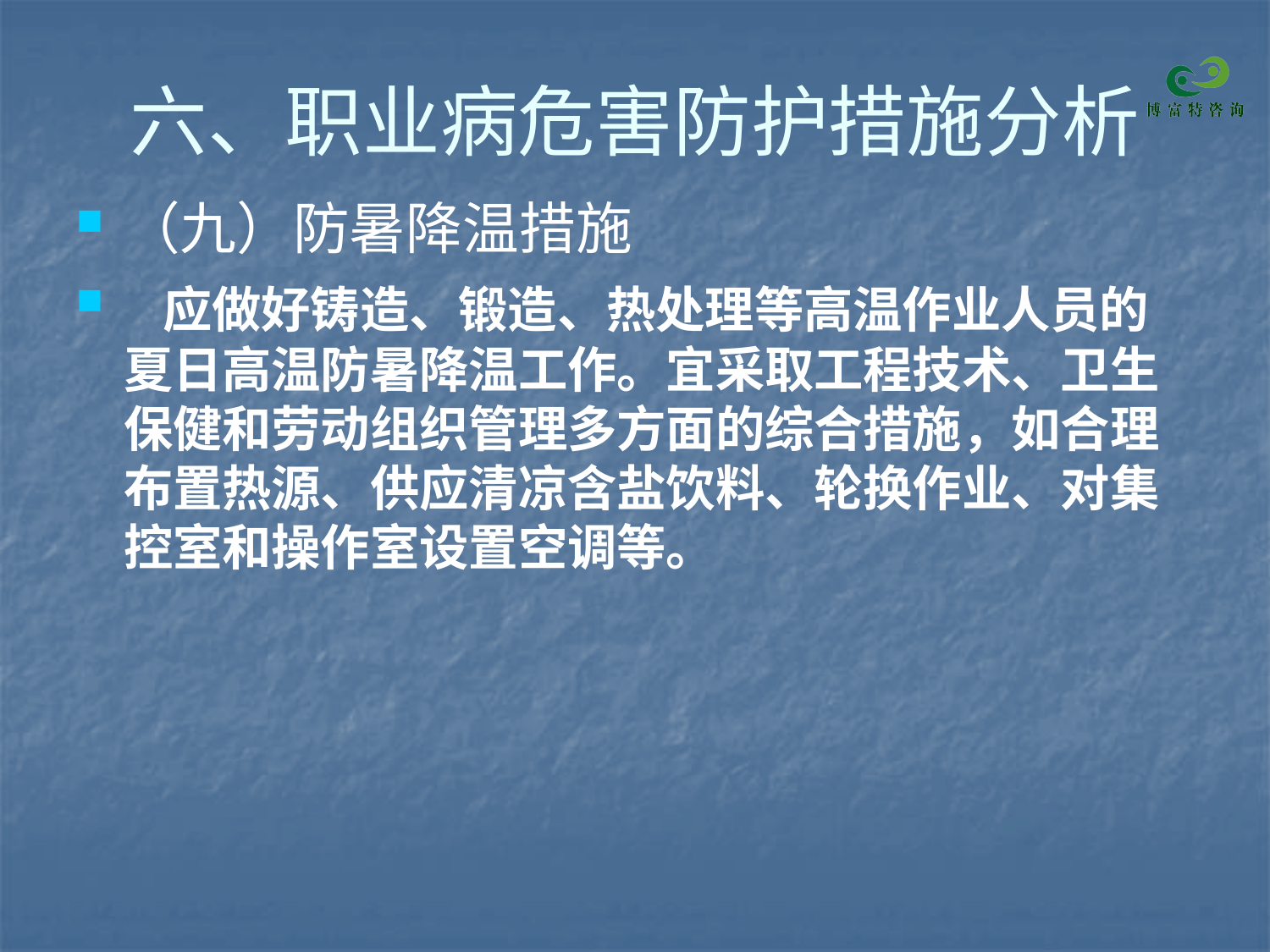

# 六、职业病危害防护措施分析
（九）防暑降温措施
  应做好铸造、锻造、热处理等高温作业人员的夏日高温防暑降温工作。宜采取工程技术、卫生保健和劳动组织管理多方面的综合措施，如合理布置热源、供应清凉含盐饮料、轮换作业、对集控室和操作室设置空调等。